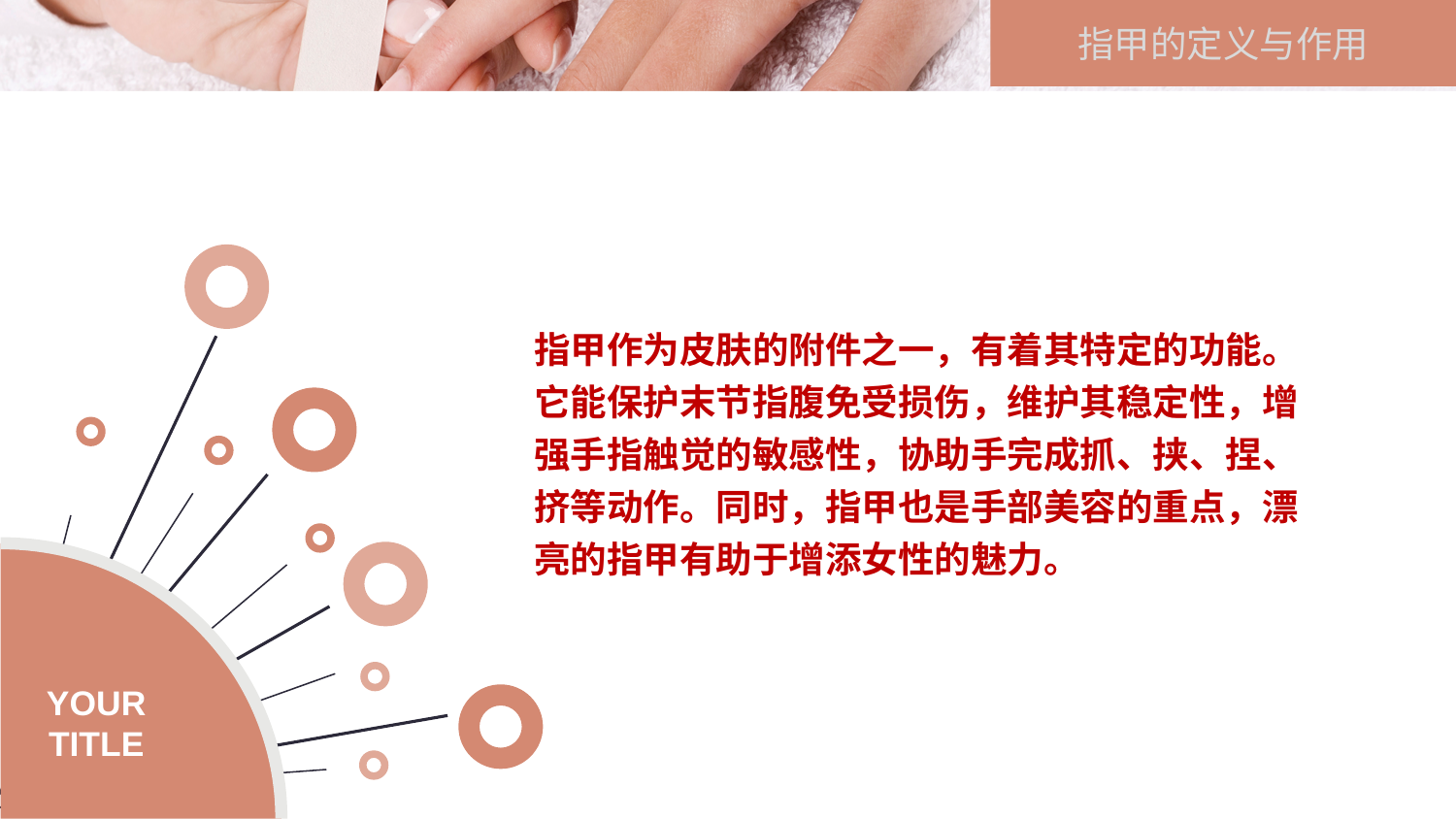

指甲的定义与作用

指甲作为皮肤的附件之一，有着其特定的功能。它能保护末节指腹免受损伤，维护其稳定性，增强手指触觉的敏感性，协助手完成抓、挟、捏、挤等动作。同时，指甲也是手部美容的重点，漂亮的指甲有助于增添女性的魅力。

YOUR TITLE